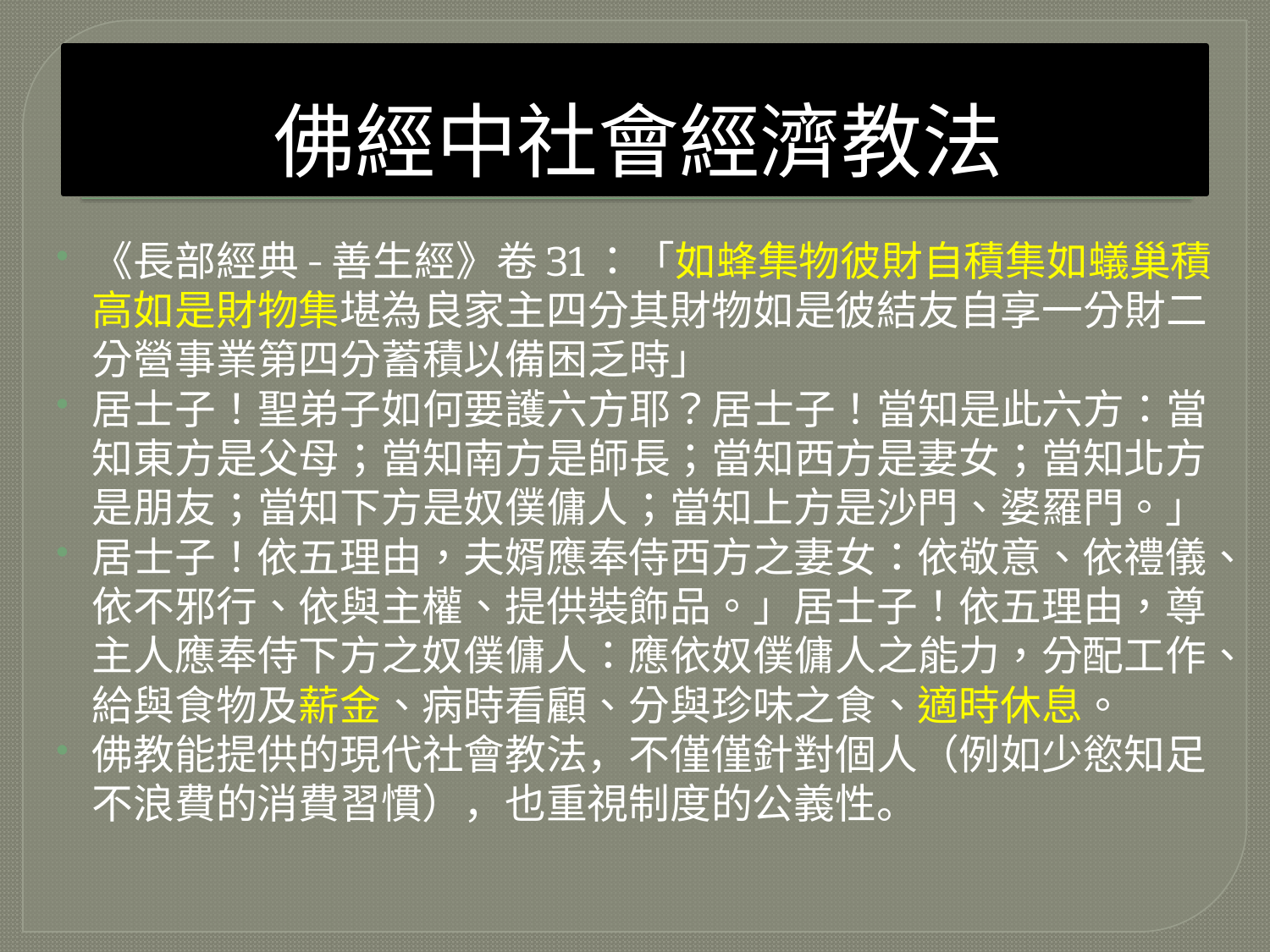

# 佛經中社會經濟教法
《長部經典-善生經》卷31：「如蜂集物彼財自積集如蟻巢積高如是財物集堪為良家主四分其財物如是彼結友自享一分財二分營事業第四分蓄積以備困乏時」
居士子！聖弟子如何要護六方耶？居士子！當知是此六方：當知東方是父母；當知南方是師長；當知西方是妻女；當知北方是朋友；當知下方是奴僕傭人；當知上方是沙門、婆羅門。」
居士子！依五理由，夫婿應奉侍西方之妻女：依敬意、依禮儀、依不邪行、依與主權、提供裝飾品。」居士子！依五理由，尊主人應奉侍下方之奴僕傭人：應依奴僕傭人之能力，分配工作、給與食物及薪金、病時看顧、分與珍味之食、適時休息。
佛教能提供的現代社會教法，不僅僅針對個人（例如少慾知足不浪費的消費習慣），也重視制度的公義性。